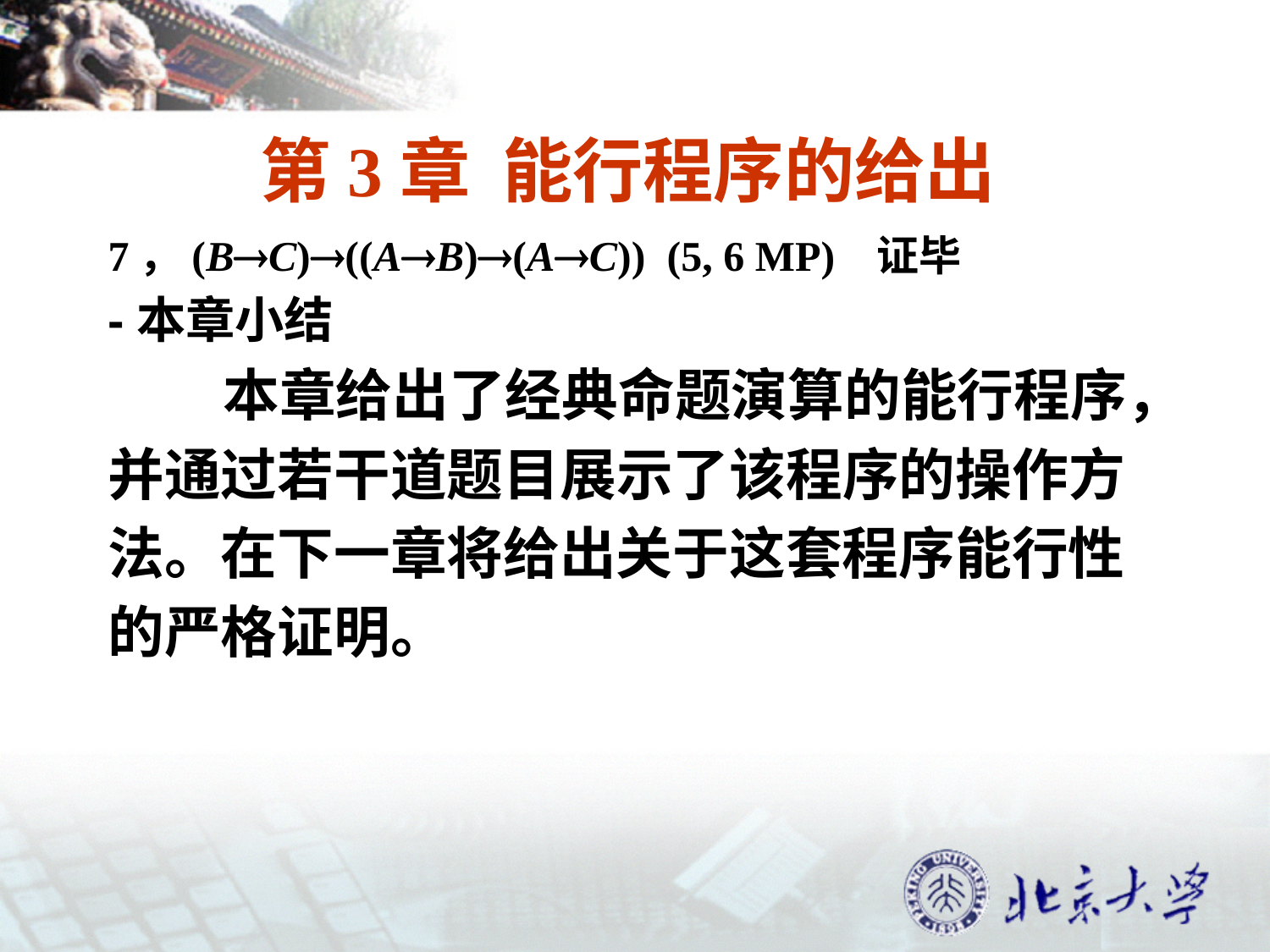

# 第3章  能行程序的给出
7，(B→C)→((A→B)→(A→C))  (5, 6 MP)   证毕
-本章小结
           本章给出了经典命题演算的能行程序，
并通过若干道题目展示了该程序的操作方
法。在下一章将给出关于这套程序能行性
的严格证明。